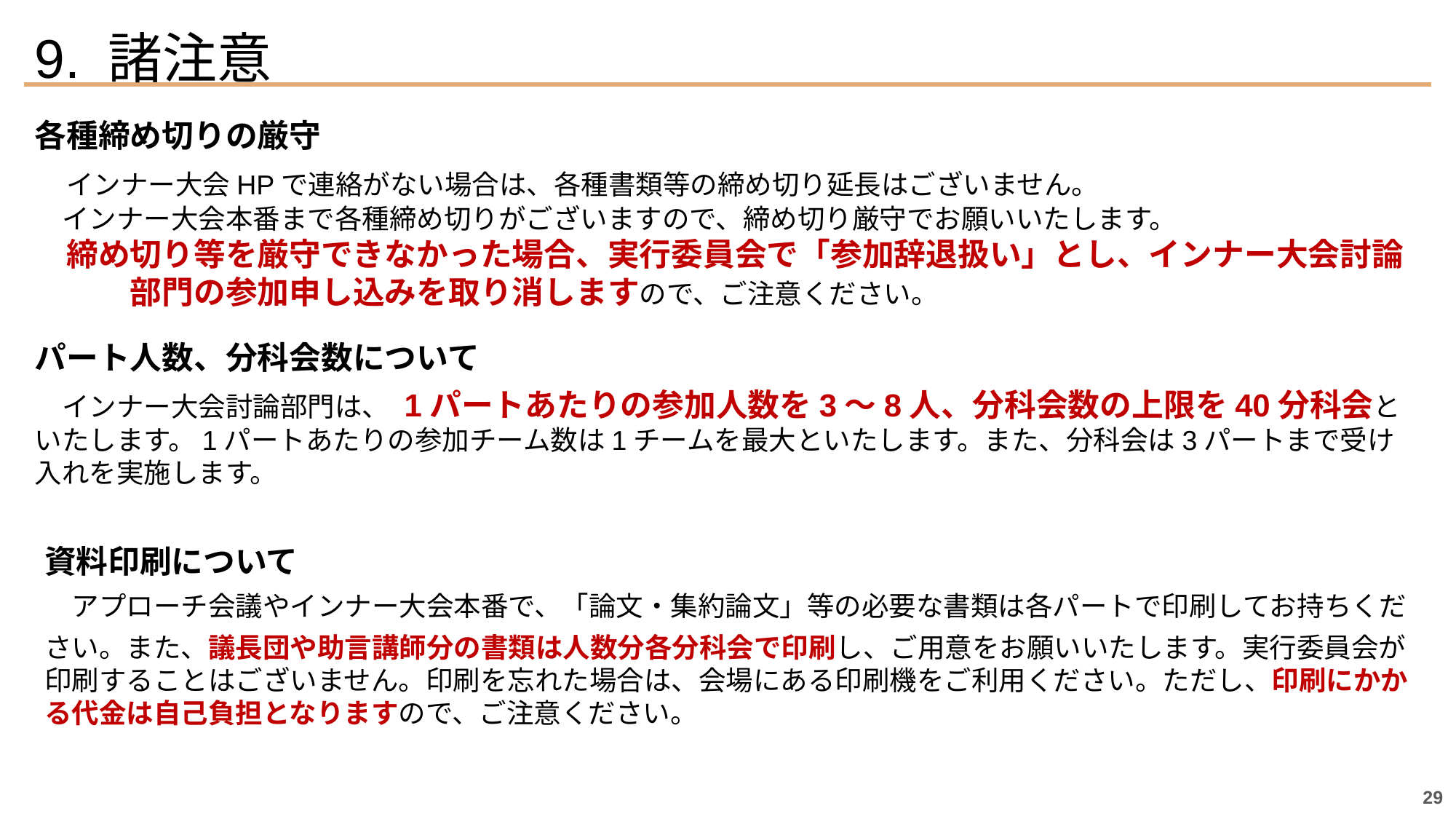

9. 諸注意
各種締め切りの厳守
　インナー大会HPで連絡がない場合は、各種書類等の締め切り延長はございません。
　インナー大会本番まで各種締め切りがございますので、締め切り厳守でお願いいたします。
　締め切り等を厳守できなかった場合、実行委員会で「参加辞退扱い」とし、インナー大会討論　　　部門の参加申し込みを取り消しますので、ご注意ください。
パート人数、分科会数について
　インナー大会討論部門は、 1パートあたりの参加人数を3～8人、分科会数の上限を40分科会といたします。1パートあたりの参加チーム数は1チームを最大といたします。また、分科会は3パートまで受け入れを実施します。
資料印刷について
　アプローチ会議やインナー大会本番で、「論文・集約論文」等の必要な書類は各パートで印刷してお持ちくだ
さい。また、議長団や助言講師分の書類は人数分各分科会で印刷し、ご用意をお願いいたします。実行委員会が印刷することはございません。印刷を忘れた場合は、会場にある印刷機をご利用ください。ただし、印刷にかかる代金は自己負担となりますので、ご注意ください。
29